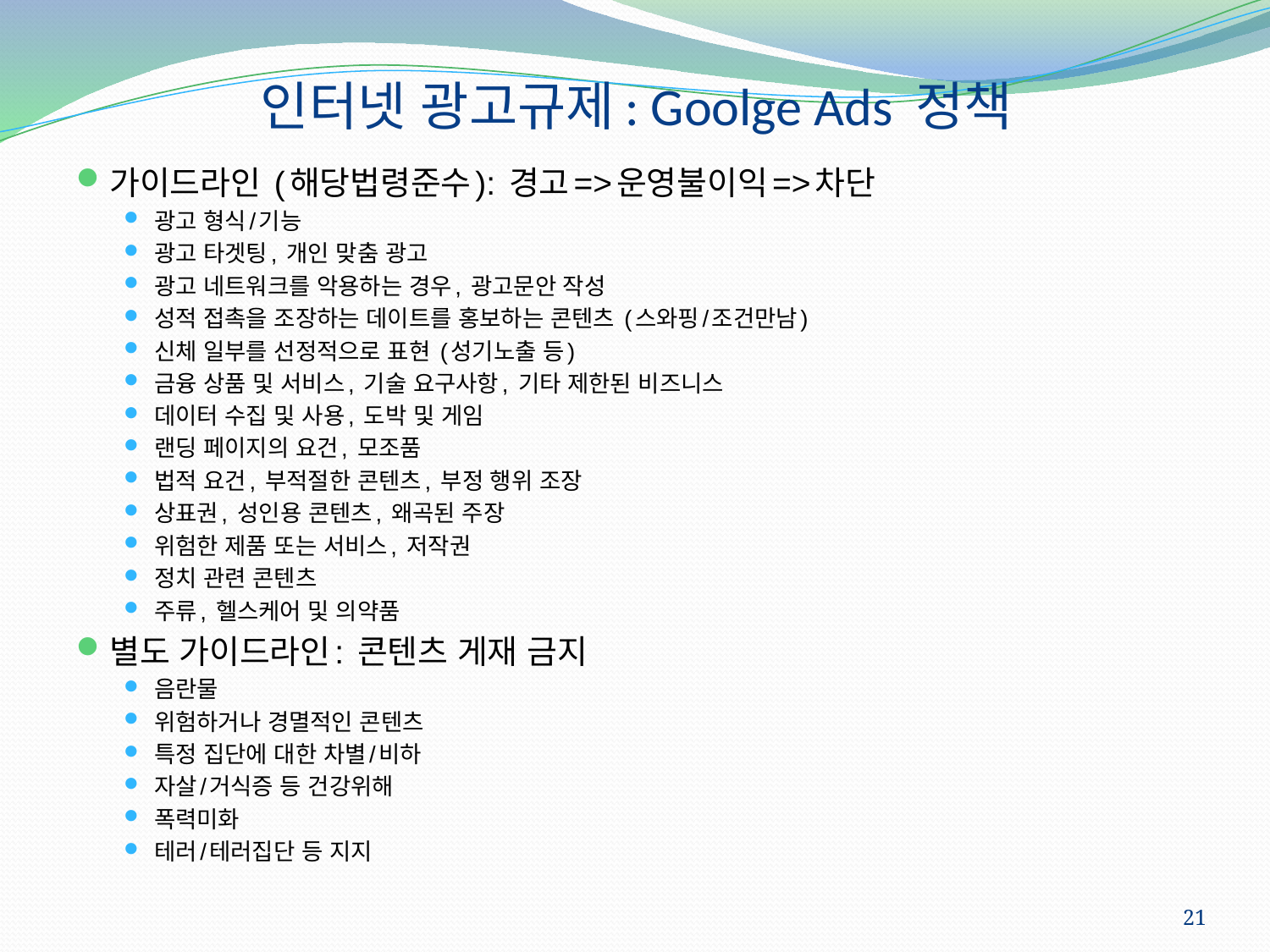

# 인터넷 광고규제: Goolge Ads 정책
가이드라인 (해당법령준수): 경고=>운영불이익=>차단
광고 형식/기능
광고 타겟팅, 개인 맞춤 광고
광고 네트워크를 악용하는 경우, 광고문안 작성
성적 접촉을 조장하는 데이트를 홍보하는 콘텐츠 (스와핑/조건만남)
신체 일부를 선정적으로 표현 (성기노출 등)
금융 상품 및 서비스, 기술 요구사항, 기타 제한된 비즈니스
데이터 수집 및 사용, 도박 및 게임
랜딩 페이지의 요건, 모조품
법적 요건, 부적절한 콘텐츠, 부정 행위 조장
상표권, 성인용 콘텐츠, 왜곡된 주장
위험한 제품 또는 서비스, 저작권
정치 관련 콘텐츠
주류, 헬스케어 및 의약품
별도 가이드라인: 콘텐츠 게재 금지
음란물
위험하거나 경멸적인 콘텐츠
특정 집단에 대한 차별/비하
자살/거식증 등 건강위해
폭력미화
테러/테러집단 등 지지

21